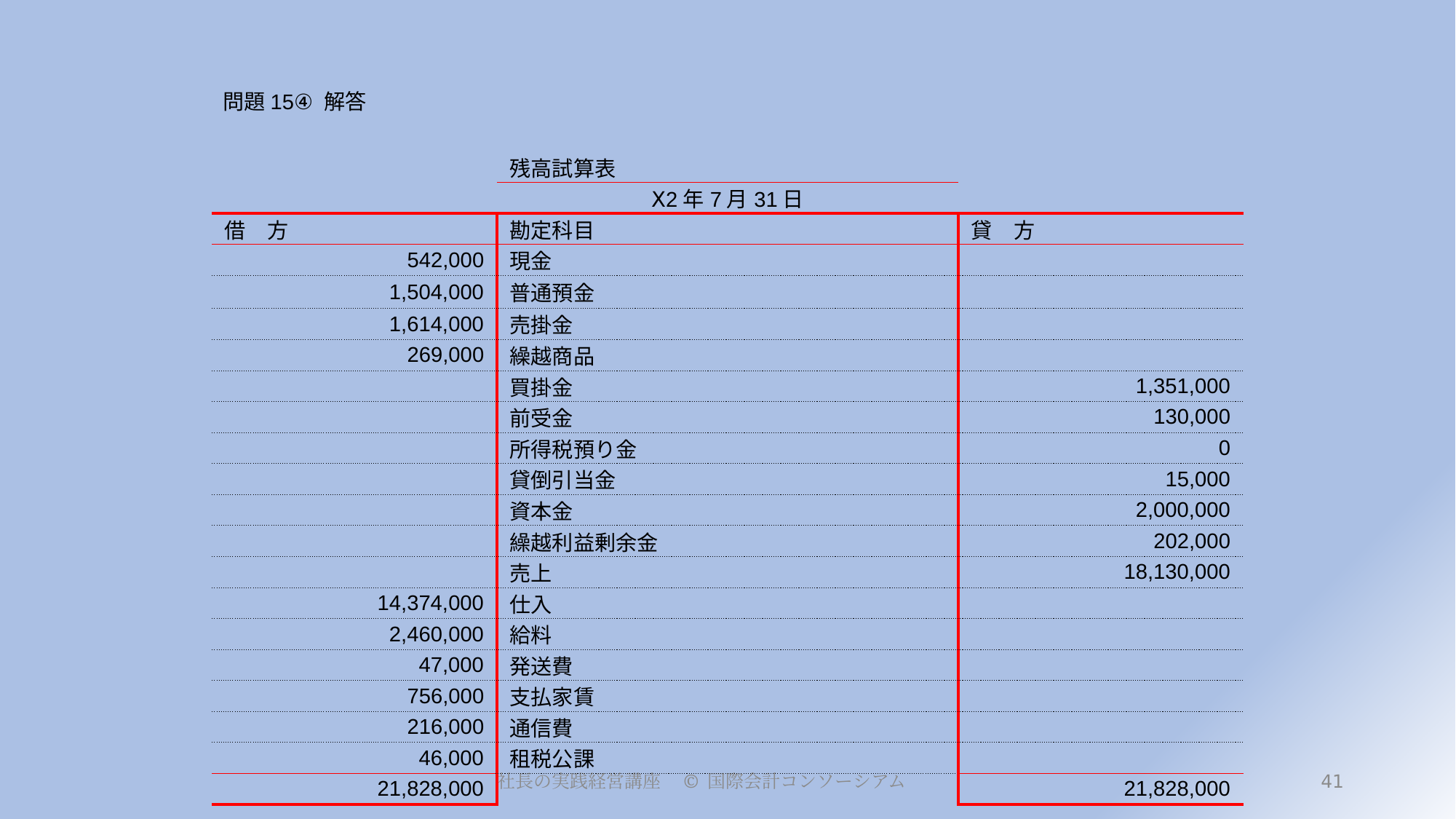

# 問題15④ 解答
|  | 残高試算表 |  |
| --- | --- | --- |
| Ⅹ2年7月31日 |  |  |
| 借　方 | 勘定科目 | 貸　方 |
| 542,000 | 現金 |  |
| 1,504,000 | 普通預金 |  |
| 1,614,000 | 売掛金 |  |
| 269,000 | 繰越商品 |  |
|  | 買掛金 | 1,351,000 |
|  | 前受金 | 130,000 |
|  | 所得税預り金 | 0 |
|  | 貸倒引当金 | 15,000 |
|  | 資本金 | 2,000,000 |
|  | 繰越利益剰余金 | 202,000 |
|  | 売上 | 18,130,000 |
| 14,374,000 | 仕入 |  |
| 2,460,000 | 給料 |  |
| 47,000 | 発送費 |  |
| 756,000 | 支払家賃 |  |
| 216,000 | 通信費 |  |
| 46,000 | 租税公課 |  |
| 21,828,000 |  | 21,828,000 |
41
社長の実践経営講座　© 国際会計コンソーシアム